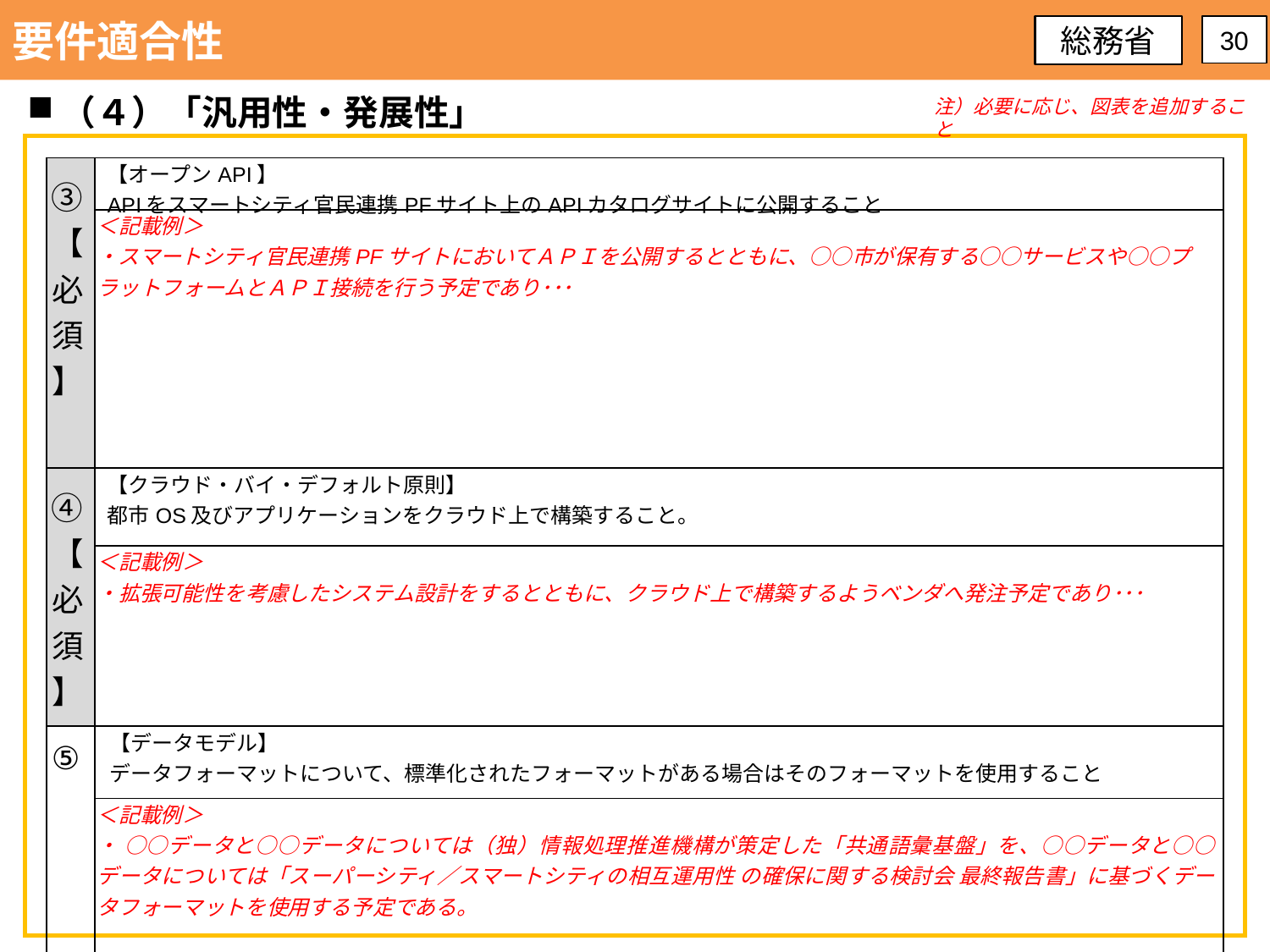

要件適合性
総務省
30
（４）「汎用性・発展性」
注）必要に応じ、図表を追加すること

| ③【必須】 | 【オープンAPI】 APIをスマートシティ官民連携PFサイト上のAPIカタログサイトに公開すること |
| --- | --- |
|  | ＜記載例＞ ・スマートシティ官民連携PFサイトにおいてＡＰＩを公開するとともに、○○市が保有する○○サービスや○○プラットフォームとＡＰＩ接続を行う予定であり･･･ |
| ④【必須】 | 【クラウド・バイ・デフォルト原則】 都市OS及びアプリケーションをクラウド上で構築すること。 |
|  | ＜記載例＞ ・拡張可能性を考慮したシステム設計をするとともに、クラウド上で構築するようベンダへ発注予定であり･･･ |
| ⑤ | 【データモデル】 データフォーマットについて、標準化されたフォーマットがある場合はそのフォーマットを使用すること |
|  | ＜記載例＞ ・ ○○データと○○データについては（独）情報処理推進機構が策定した「共通語彙基盤」を、○○データと○○データについては「スーパーシティ／スマートシティの相互運⽤性 の確保に関する検討会 最終報告書」に基づくデータフォーマットを使用する予定である。 |